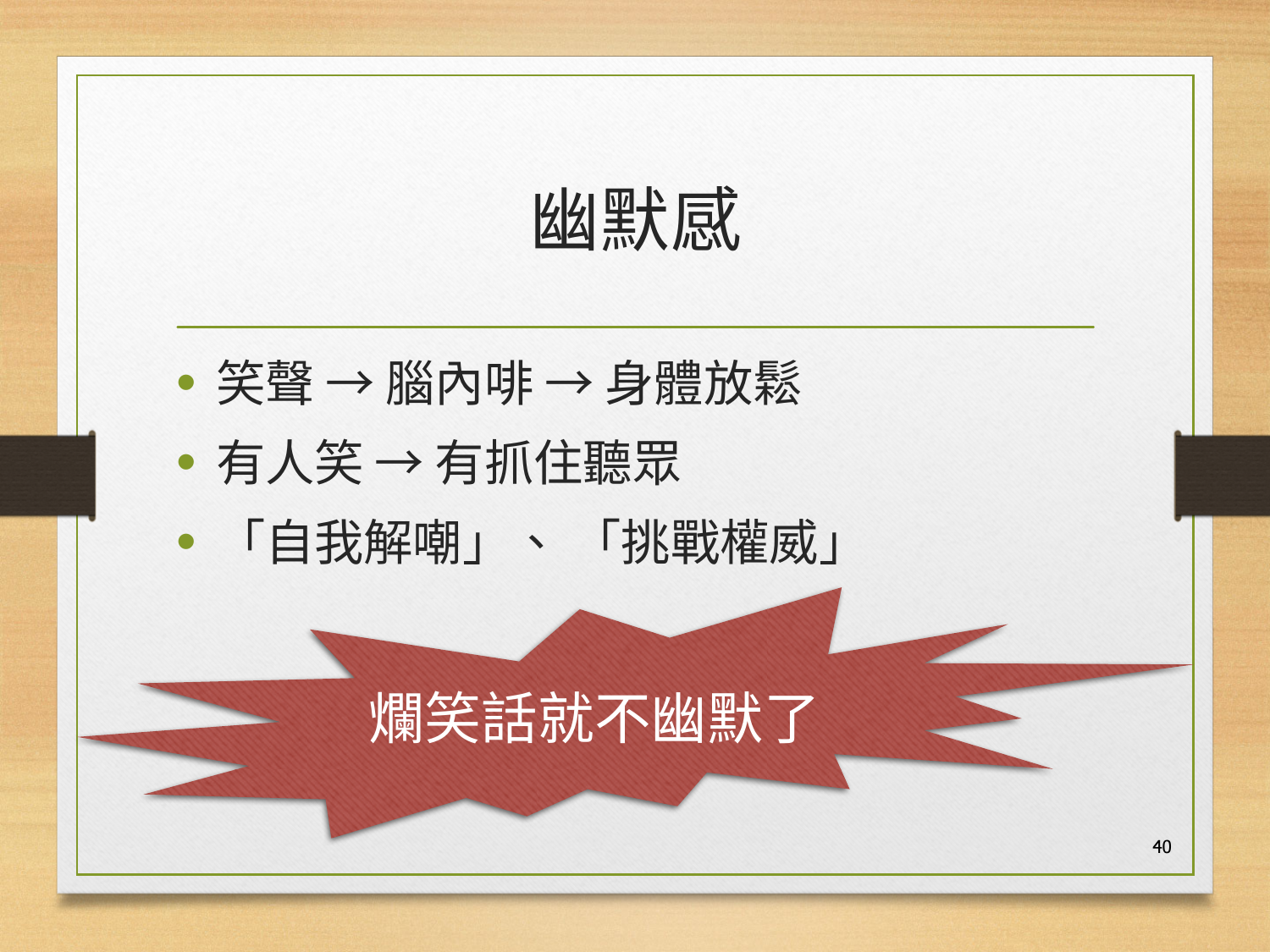

# 幽默感
笑聲 → 腦內啡 → 身體放鬆
有人笑 → 有抓住聽眾
「自我解嘲」、 「挑戰權威」
爛笑話就不幽默了
40